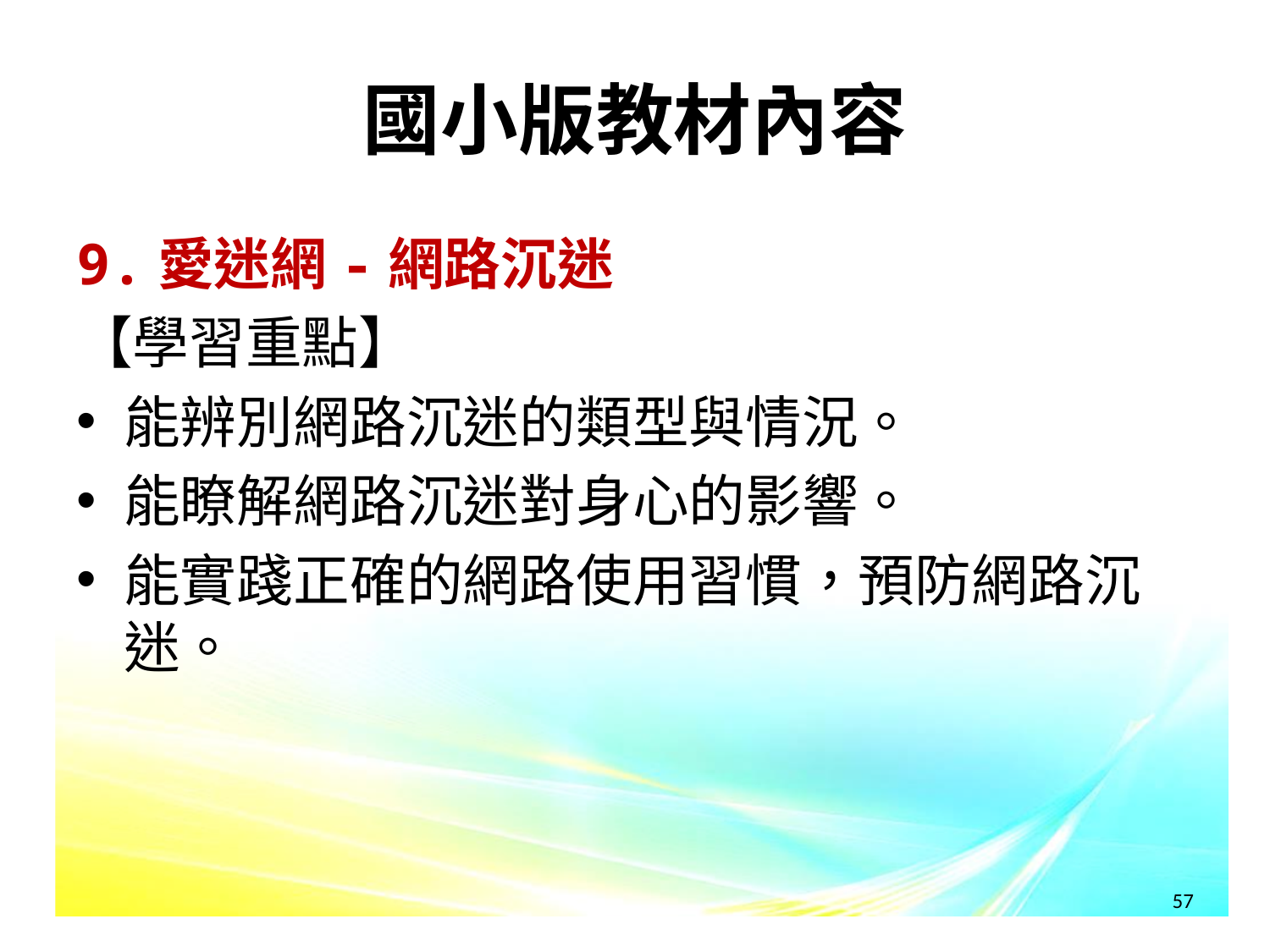

# 國小版教材內容
9.愛迷網-網路沉迷
【學習重點】
能辨別網路沉迷的類型與情況。
能瞭解網路沉迷對身心的影響。
能實踐正確的網路使用習慣，預防網路沉迷。

57